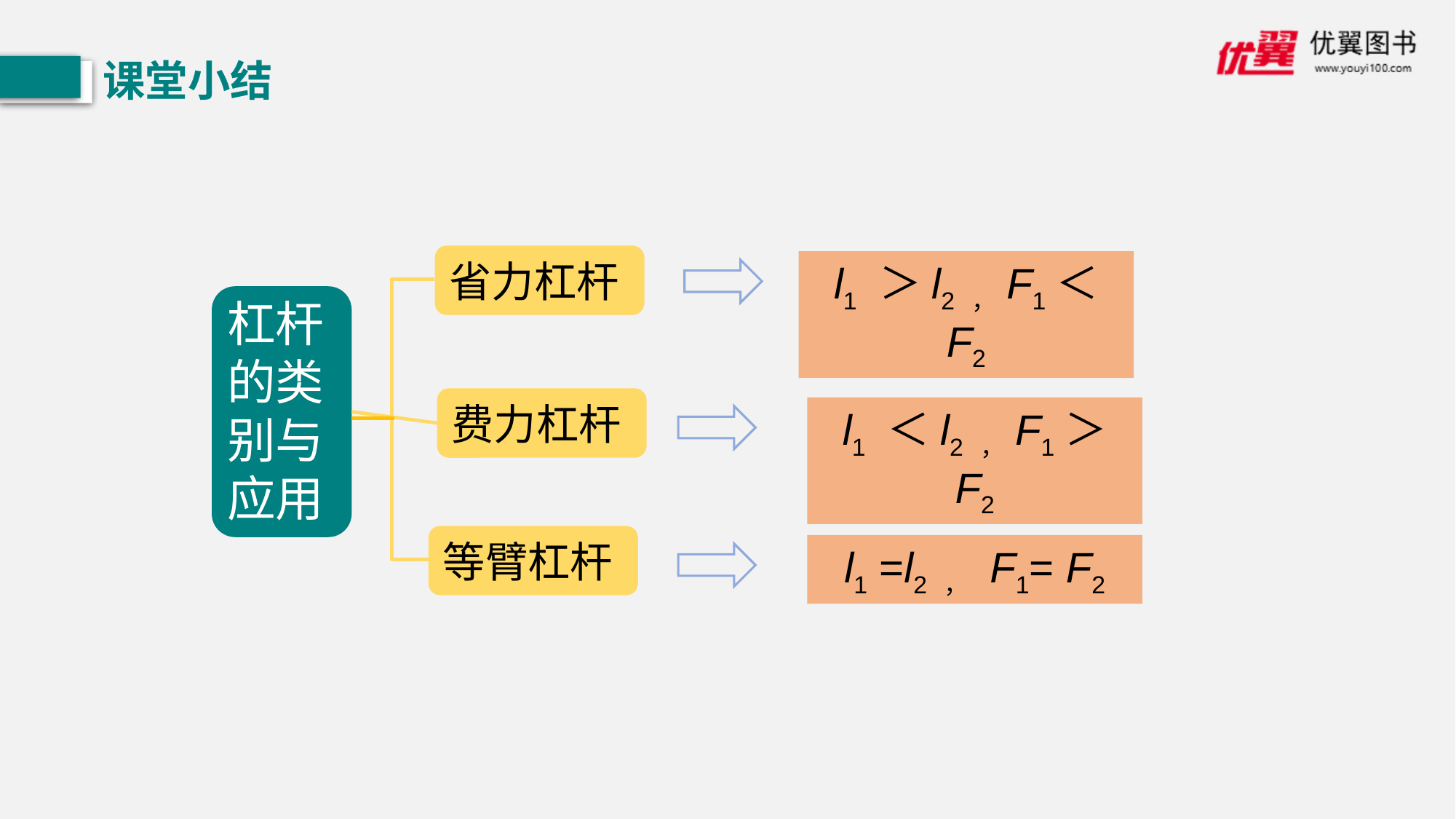

课堂小结

省力杠杆
l1 ＞l2 ，F1＜ F2

杠杆的类别与应用
费力杠杆
l1 ＜l2 ，F1＞ F2

等臂杠杆
l1 =l2 ，  F1= F2